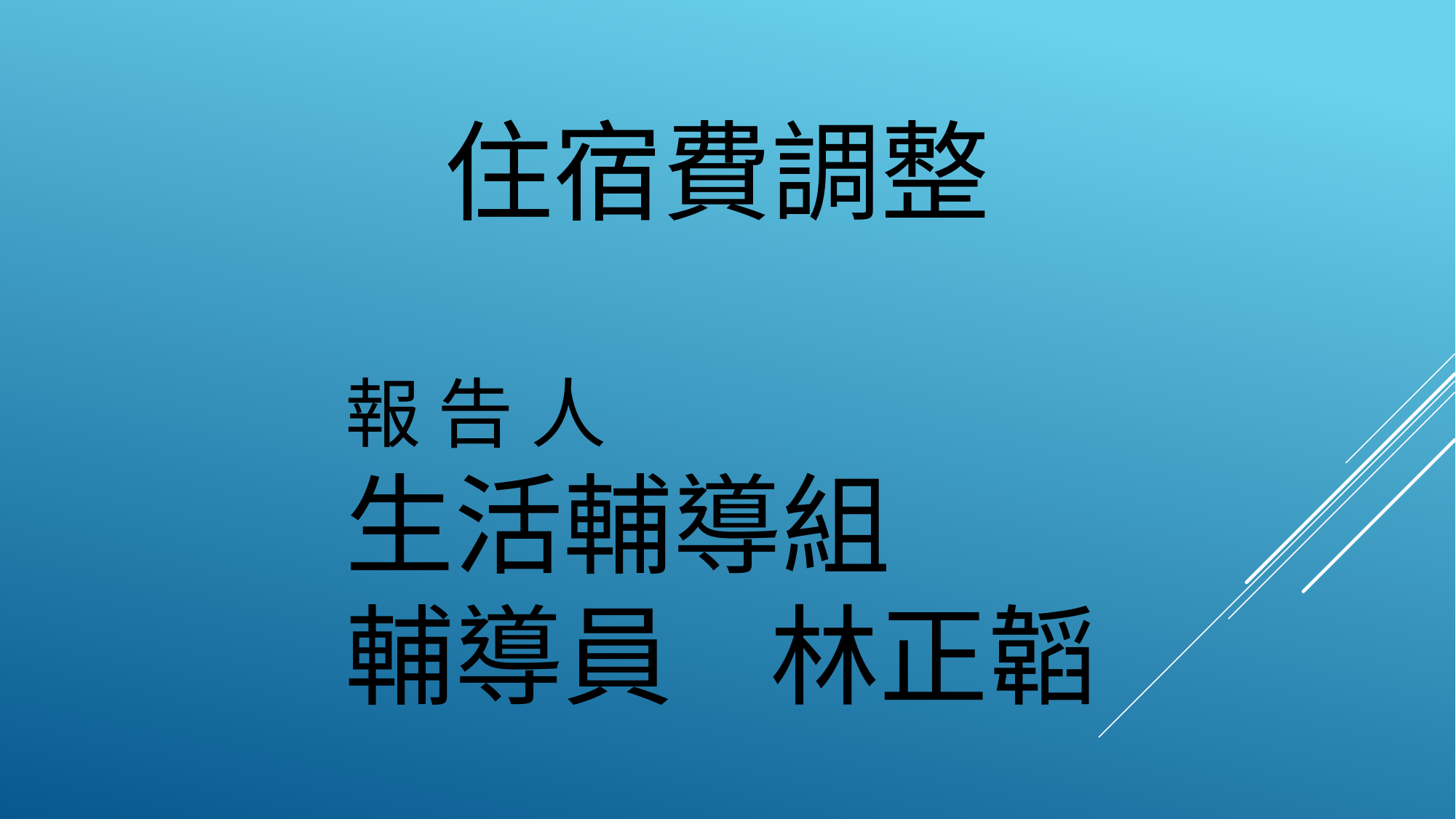

# 住宿費調整 報 告 人 生活輔導組 輔導員    林正韜